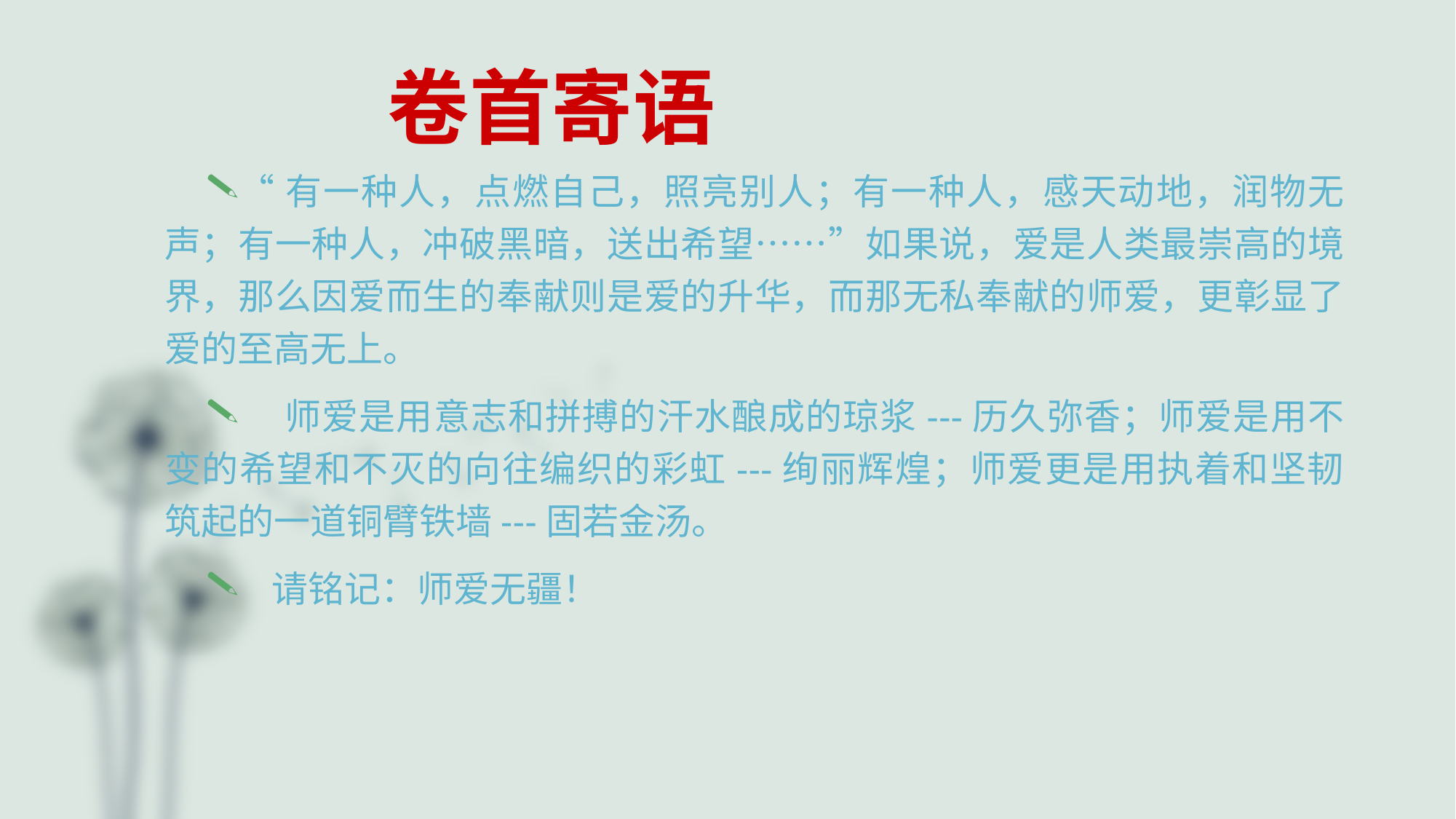

#
卷首寄语
“有一种人，点燃自己，照亮别人；有一种人，感天动地，润物无声；有一种人，冲破黑暗，送出希望……”如果说，爱是人类最崇高的境界，那么因爱而生的奉献则是爱的升华，而那无私奉献的师爱，更彰显了爱的至高无上。
    师爱是用意志和拼搏的汗水酿成的琼浆---历久弥香；师爱是用不变的希望和不灭的向往编织的彩虹---绚丽辉煌；师爱更是用执着和坚韧筑起的一道铜臂铁墙---固若金汤。
   请铭记：师爱无疆！